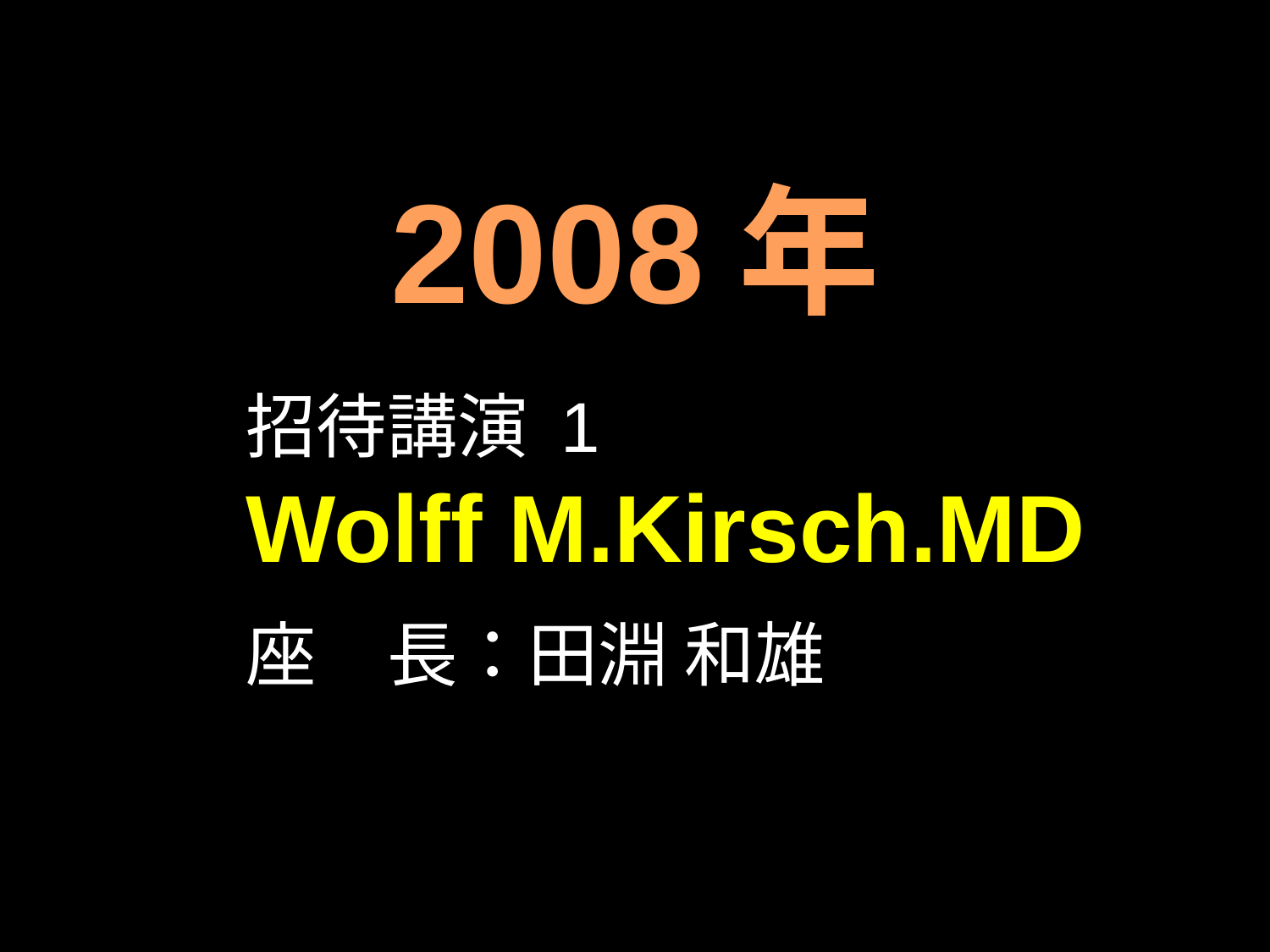

2008年
招待講演 1
Wolff M.Kirsch.MD

座　長：田淵 和雄